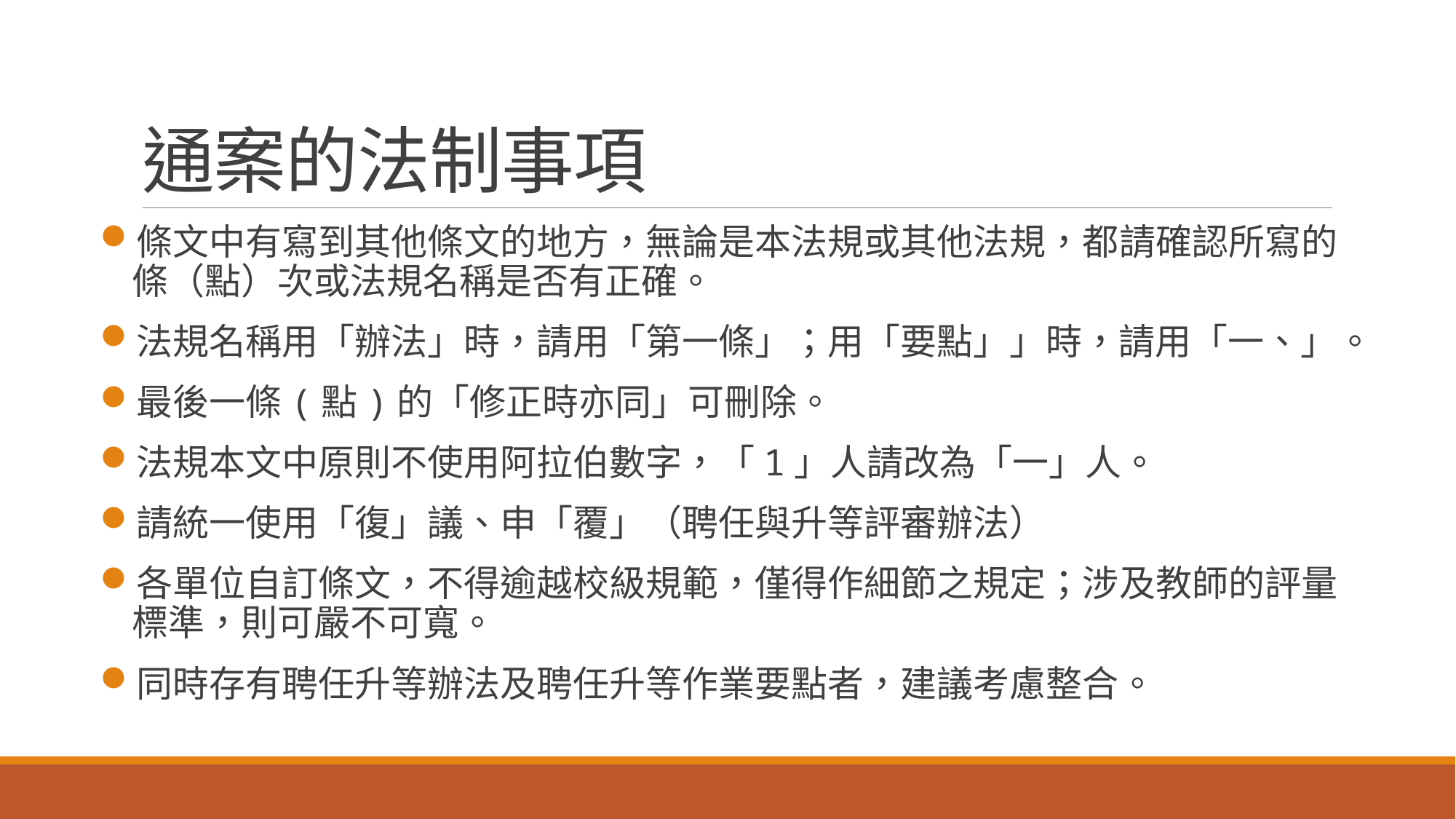

# 通案的法制事項
條文中有寫到其他條文的地方，無論是本法規或其他法規，都請確認所寫的條（點）次或法規名稱是否有正確。
法規名稱用「辦法」時，請用「第一條」；用「要點」」時，請用「一、」。
最後一條(點)的「修正時亦同」可刪除。
法規本文中原則不使用阿拉伯數字，「1」人請改為「一」人。
請統一使用「復」議、申「覆」（聘任與升等評審辦法）
各單位自訂條文，不得逾越校級規範，僅得作細節之規定；涉及教師的評量標準，則可嚴不可寬。
同時存有聘任升等辦法及聘任升等作業要點者，建議考慮整合。